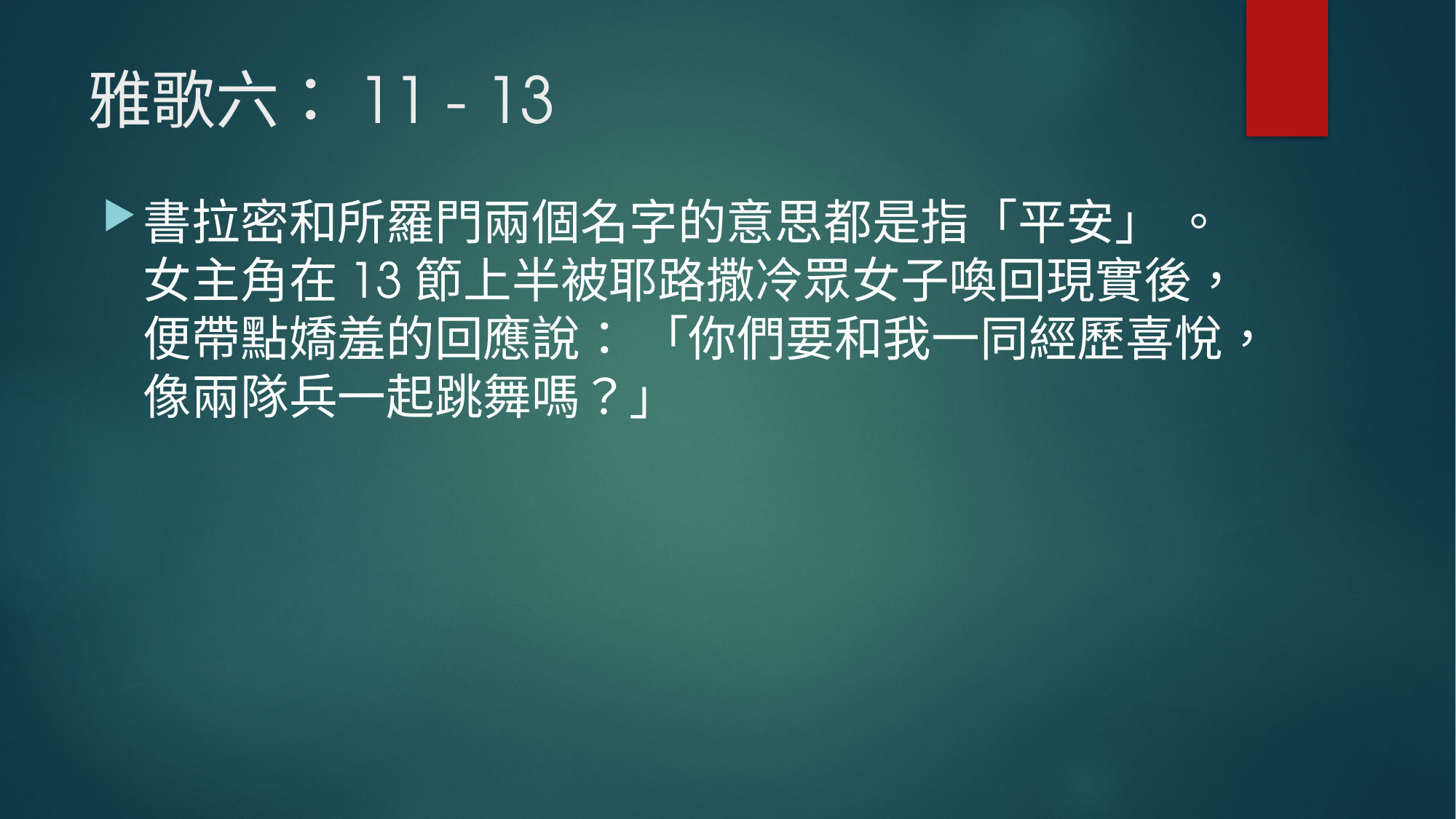

# 雅歌六：11 - 13
書拉密和所羅門兩個名字的意思都是指「平安」 。 女主角在13節上半被耶路撒冷眾女子喚回現實後，便帶點嬌羞的回應說： 「你們要和我一同經歷喜悅，像兩隊兵一起跳舞嗎？」